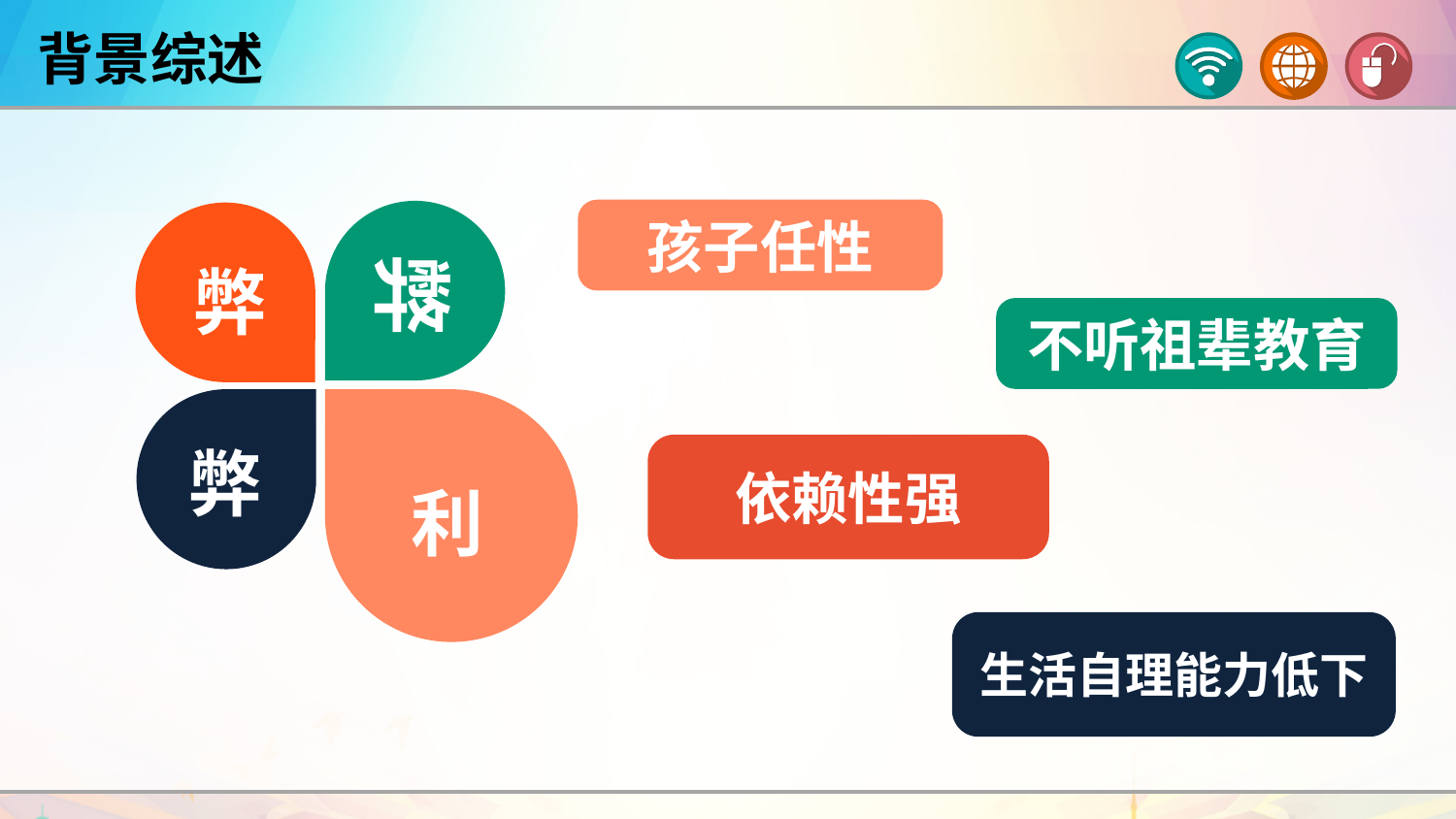

背景综述
孩子任性
弊
弊
不听祖辈教育
弊
利
依赖性强
生活自理能力低下